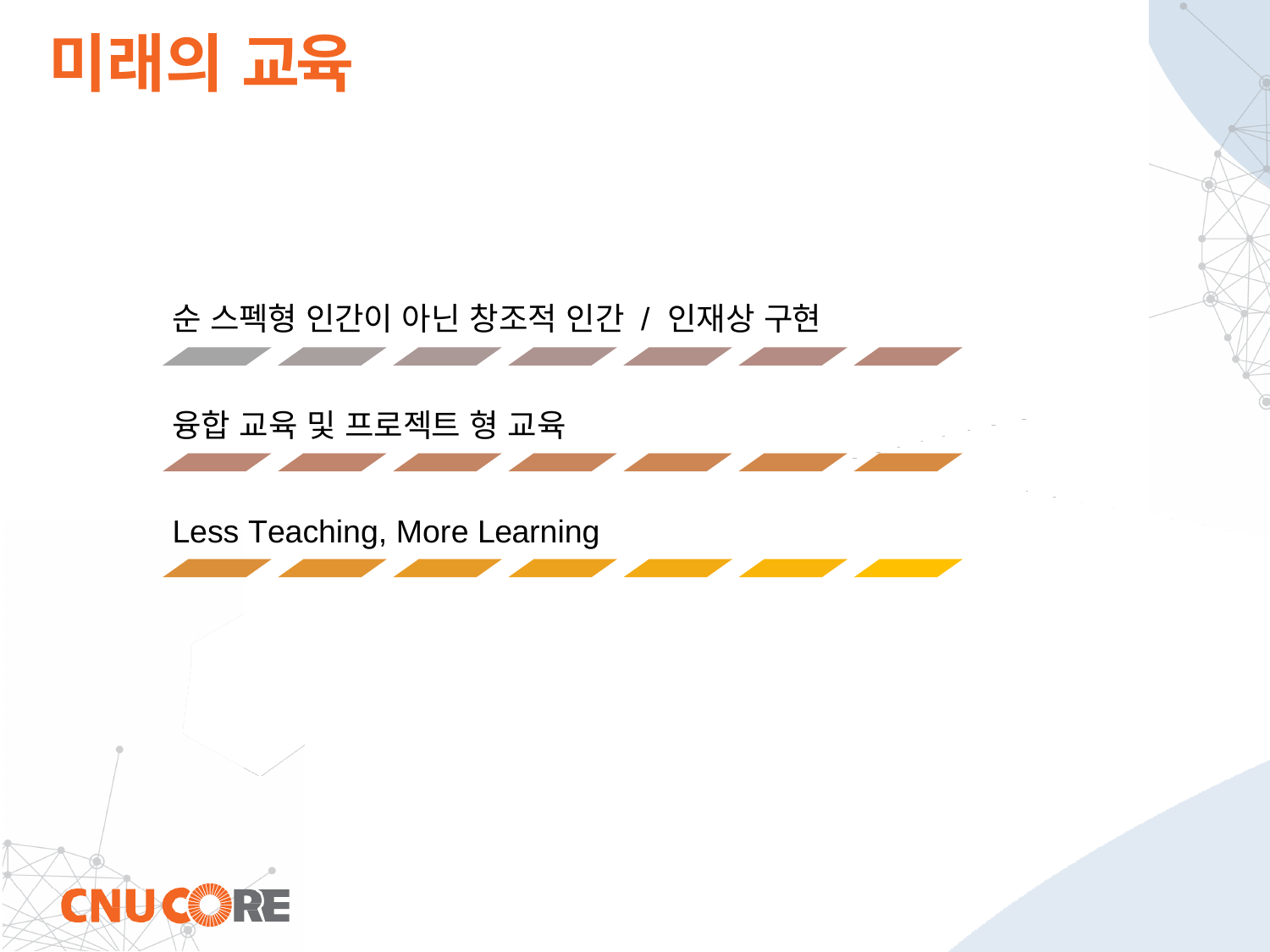

# 미래의 교육
순 스펙형 인간이 아닌 창조적 인간 / 인재상 구현
융합 교육 및 프로젝트 형 교육
Less Teaching, More Learning